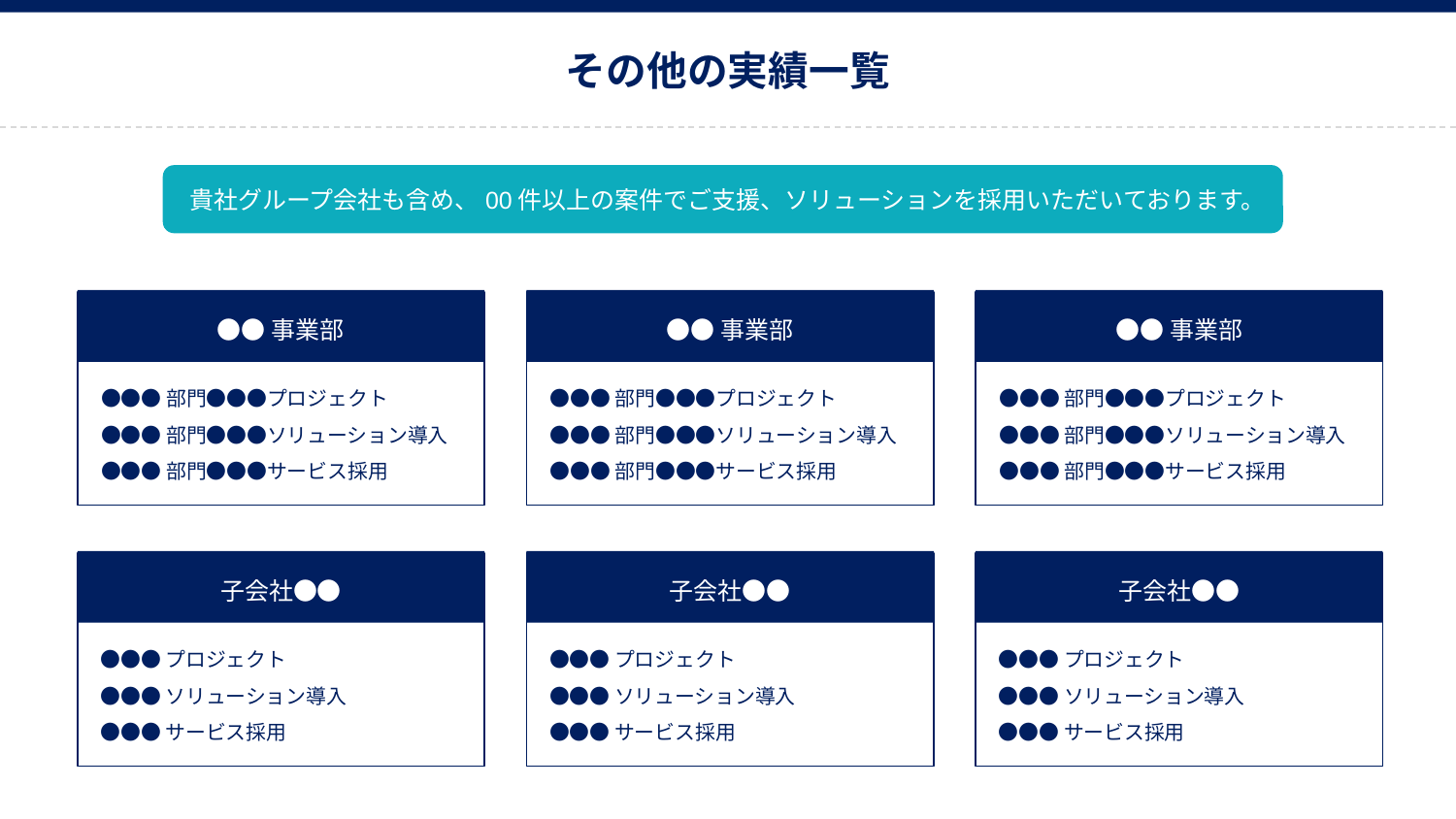

その他の実績一覧

貴社グループ会社も含め、00件以上の案件でご支援、ソリューションを採用いただいております。

●●事業部
●●●部門●●●プロジェクト
●●●部門●●●ソリューション導入
●●●部門●●●サービス採用

●●事業部
●●●部門●●●プロジェクト
●●●部門●●●ソリューション導入
●●●部門●●●サービス採用

●●事業部
●●●部門●●●プロジェクト
●●●部門●●●ソリューション導入
●●●部門●●●サービス採用

子会社●●
●●●プロジェクト
●●●ソリューション導入
●●●サービス採用

子会社●●
●●●プロジェクト
●●●ソリューション導入
●●●サービス採用

子会社●●
●●●プロジェクト
●●●ソリューション導入
●●●サービス採用